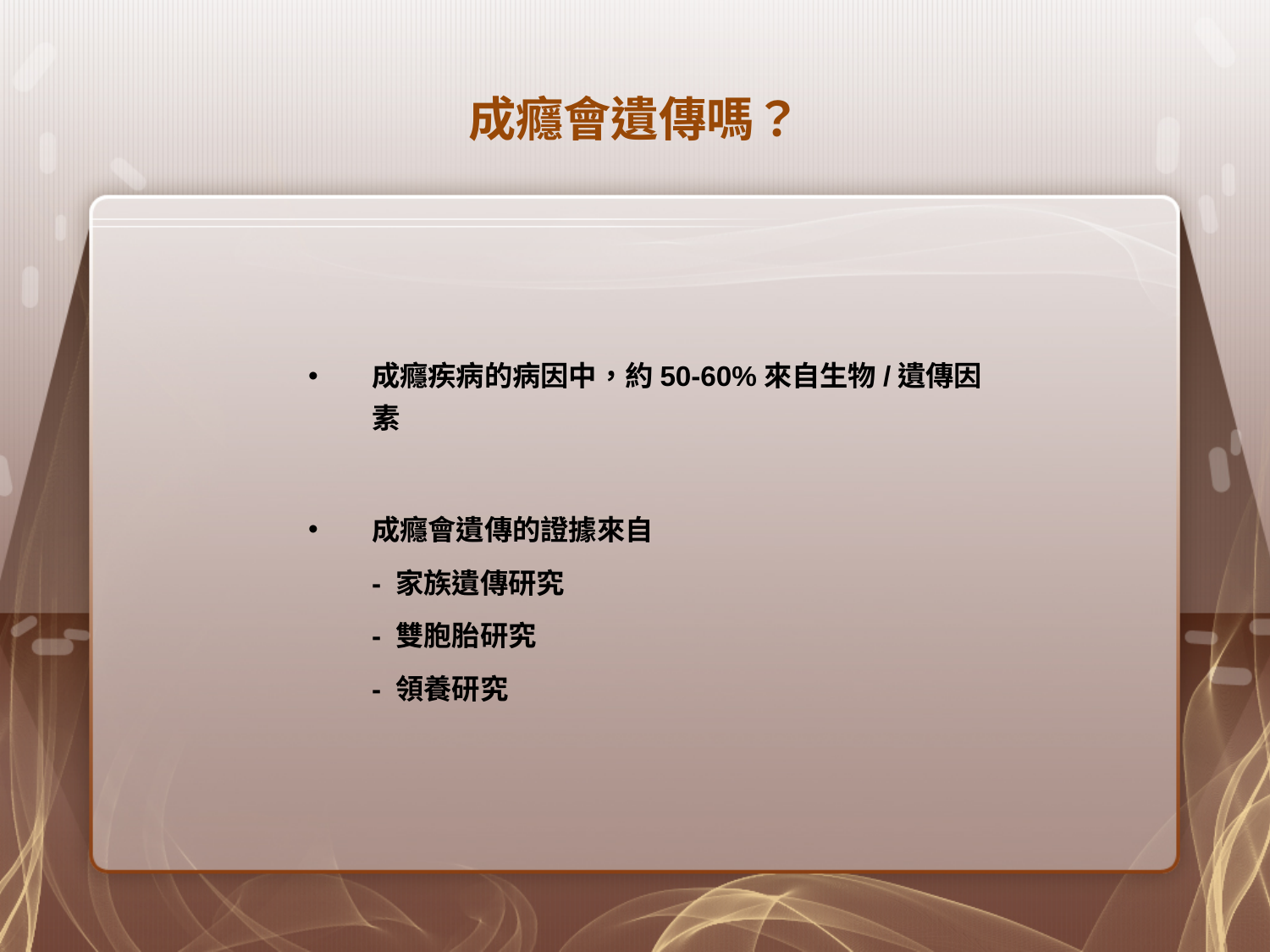

# 成癮會遺傳嗎？
成癮疾病的病因中，約50-60%來自生物/遺傳因素

成癮會遺傳的證據來自
	- 家族遺傳研究
	- 雙胞胎研究
	- 領養研究